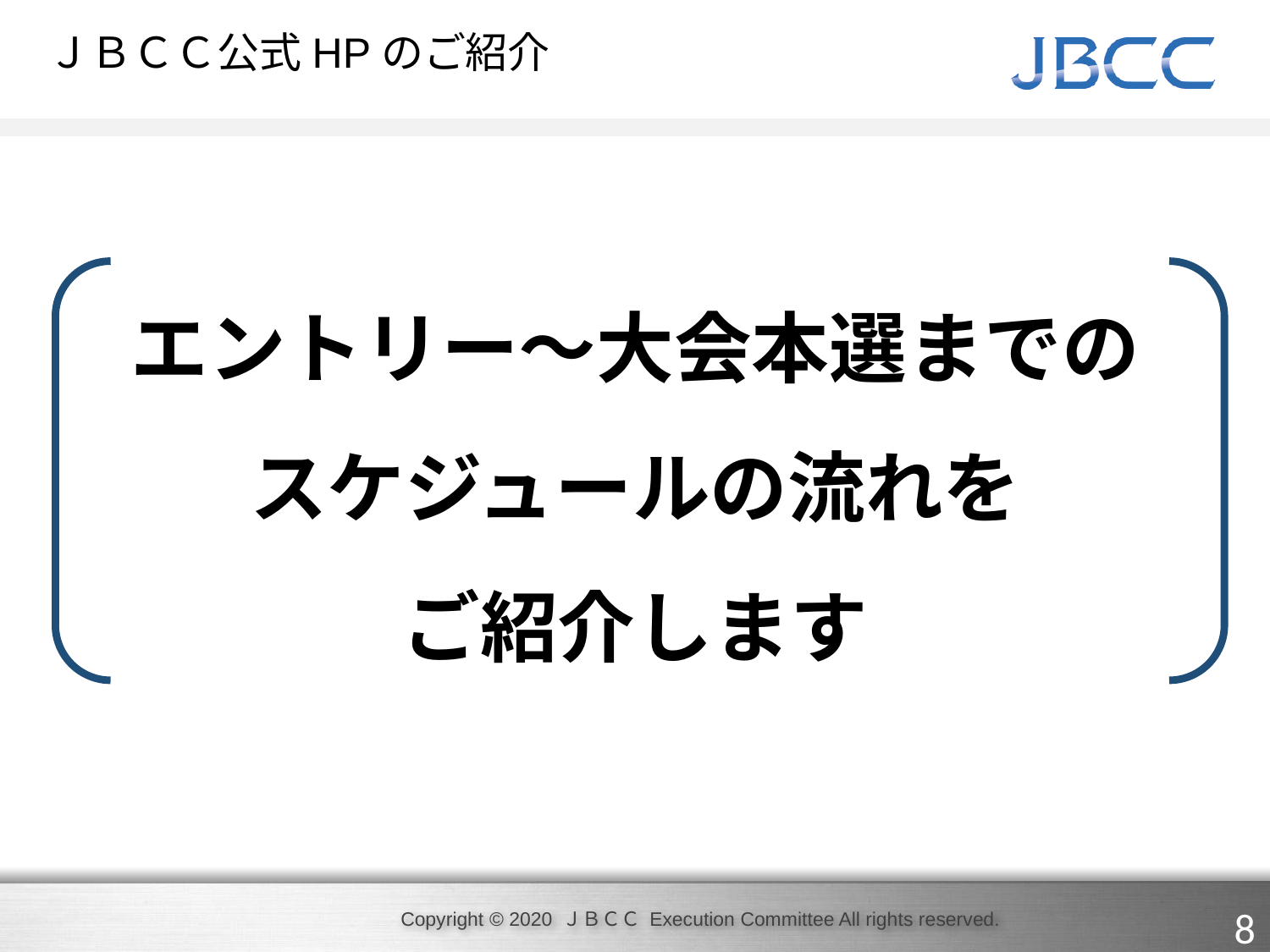

ＪＢＣＣ公式HPのご紹介
エントリー～大会本選までの
スケジュールの流れを
ご紹介します

8